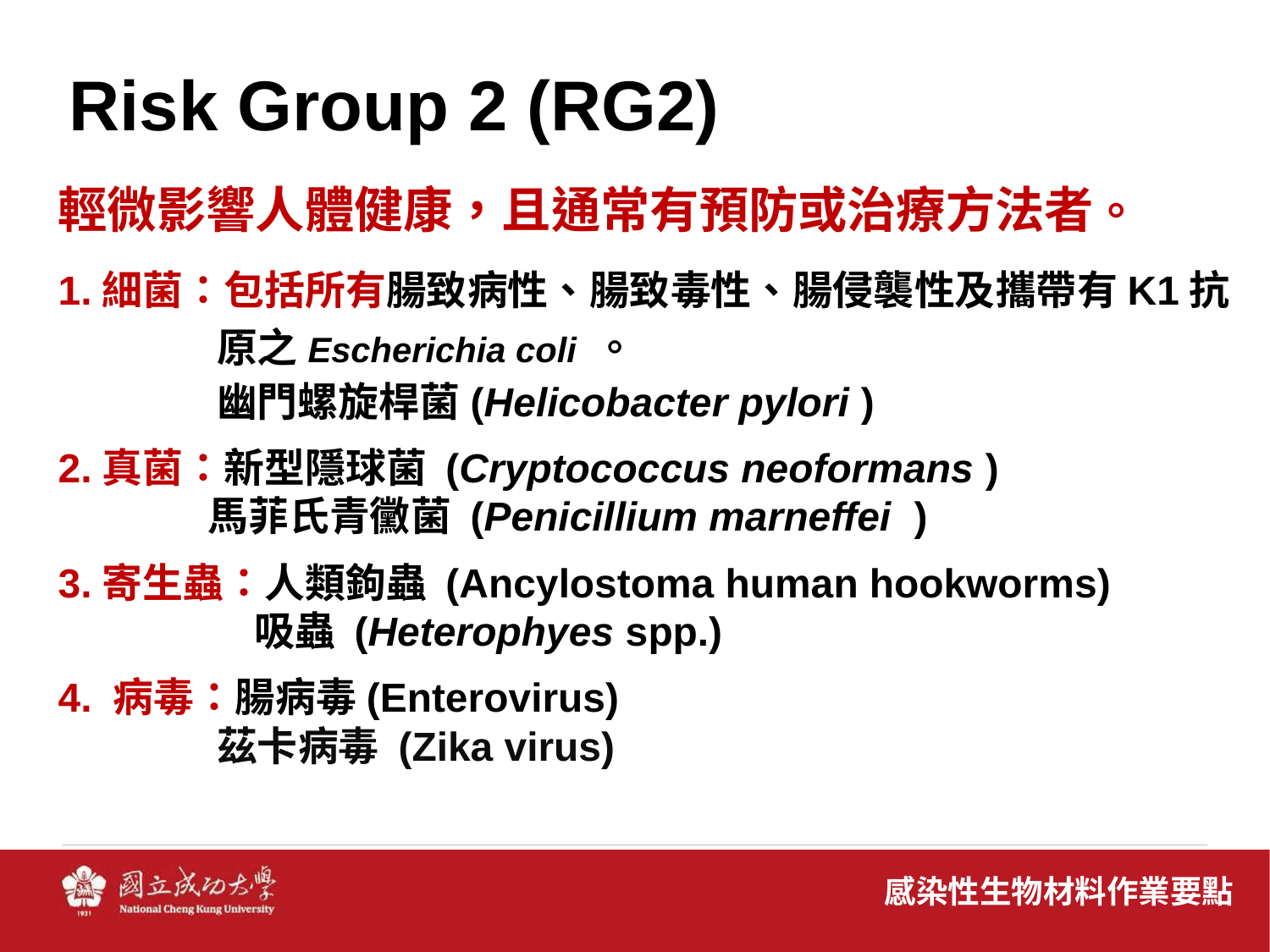

Risk Group 2 (RG2)
輕微影響人體健康，且通常有預防或治療方法者。
1.細菌：包括所有腸致病性、腸致毒性、腸侵襲性及攜帶有K1抗
                原之Escherichia coli 。
                幽門螺旋桿菌(Helicobacter pylori )
2.真菌：新型隱球菌 (Cryptococcus neoformans )
               馬菲氏青黴菌 (Penicillium marneffei  )
3.寄生蟲：人類鉤蟲 (Ancylostoma human hookworms)
                    吸蟲 (Heterophyes spp.)
4. 病毒：腸病毒(Enterovirus)
                茲卡病毒 (Zika virus)

感染性生物材料作業要點